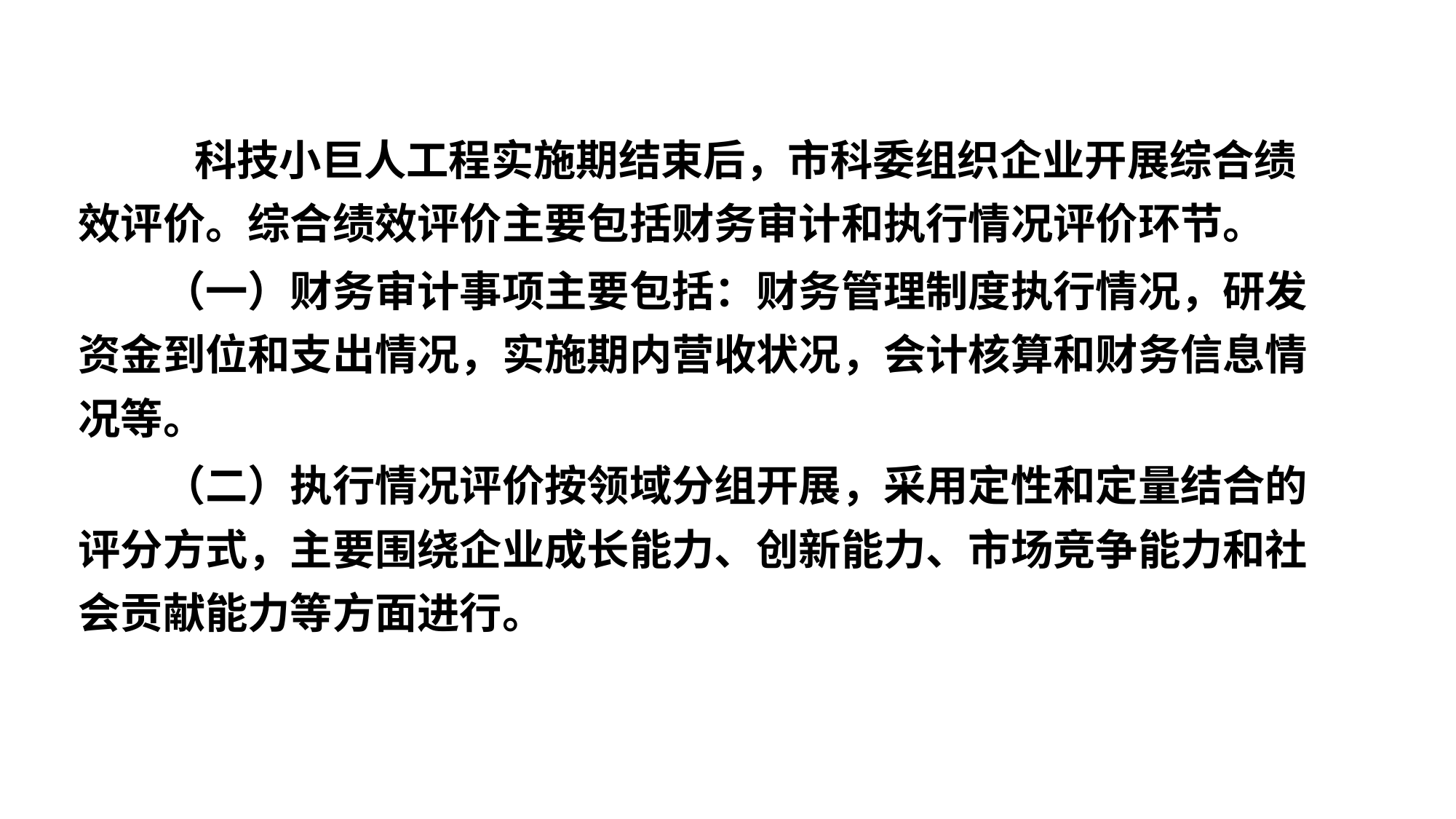

科技小巨人工程实施期结束后，市科委组织企业开展综合绩效评价。综合绩效评价主要包括财务审计和执行情况评价环节。
　　（一）财务审计事项主要包括：财务管理制度执行情况，研发资金到位和支出情况，实施期内营收状况，会计核算和财务信息情况等。
　　（二）执行情况评价按领域分组开展，采用定性和定量结合的评分方式，主要围绕企业成长能力、创新能力、市场竞争能力和社会贡献能力等方面进行。